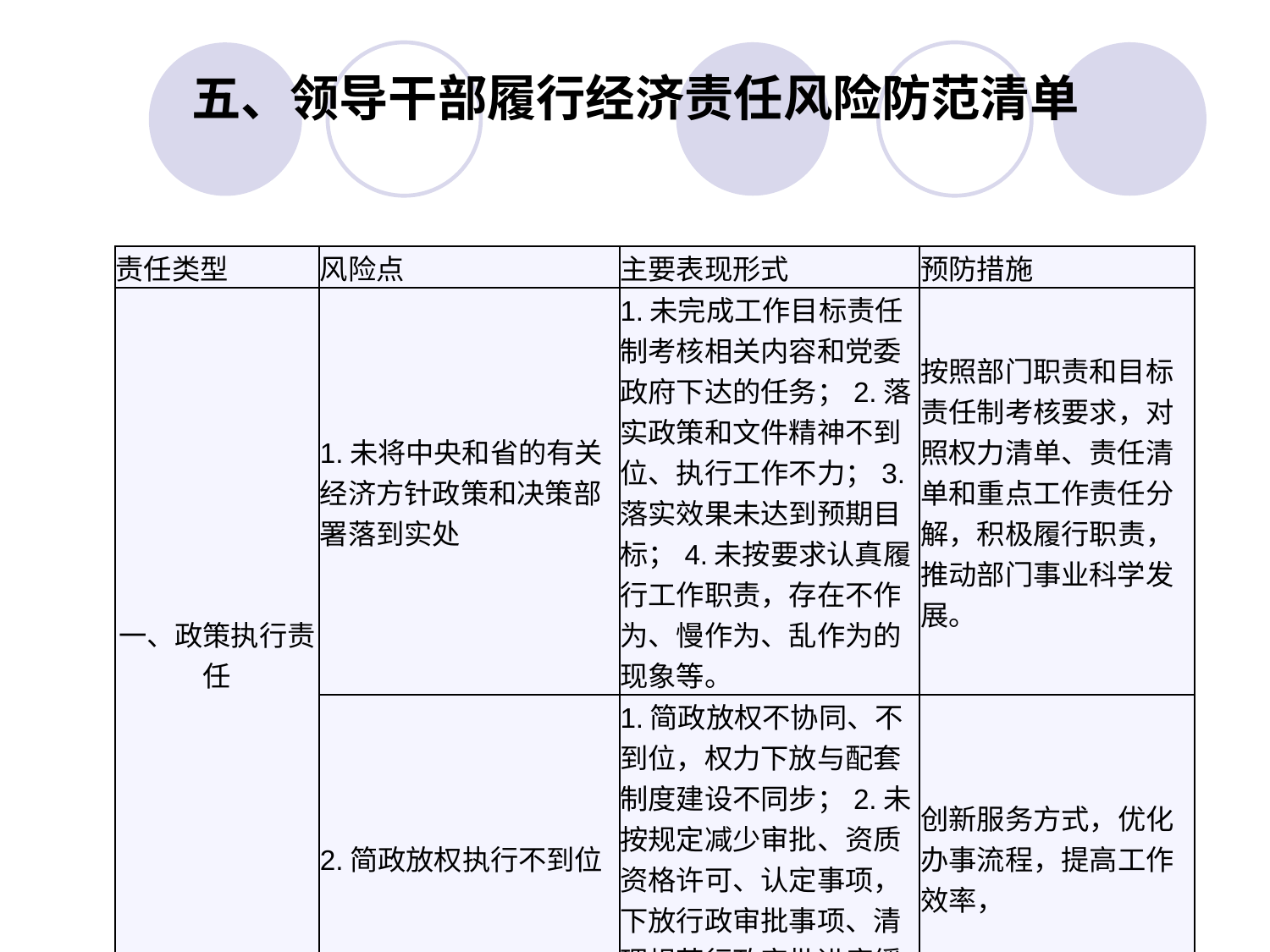

五、领导干部履行经济责任风险防范清单
| 责任类型 | 风险点 | 主要表现形式 | 预防措施 |
| --- | --- | --- | --- |
| 一、政策执行责任 | 1.未将中央和省的有关经济方针政策和决策部署落到实处 | 1.未完成工作目标责任制考核相关内容和党委政府下达的任务；2.落实政策和文件精神不到位、执行工作不力；3.落实效果未达到预期目标；4.未按要求认真履行工作职责，存在不作为、慢作为、乱作为的现象等。 | 按照部门职责和目标责任制考核要求，对照权力清单、责任清单和重点工作责任分解，积极履行职责，推动部门事业科学发展。 |
|  | 2.简政放权执行不到位 | 1.简政放权不协同、不到位，权力下放与配套制度建设不同步；2.未按规定减少审批、资质资格许可、认定事项，下放行政审批事项、清理规范行政审批进度缓慢、效果不理想。 | 创新服务方式，优化办事流程，提高工作效率， |